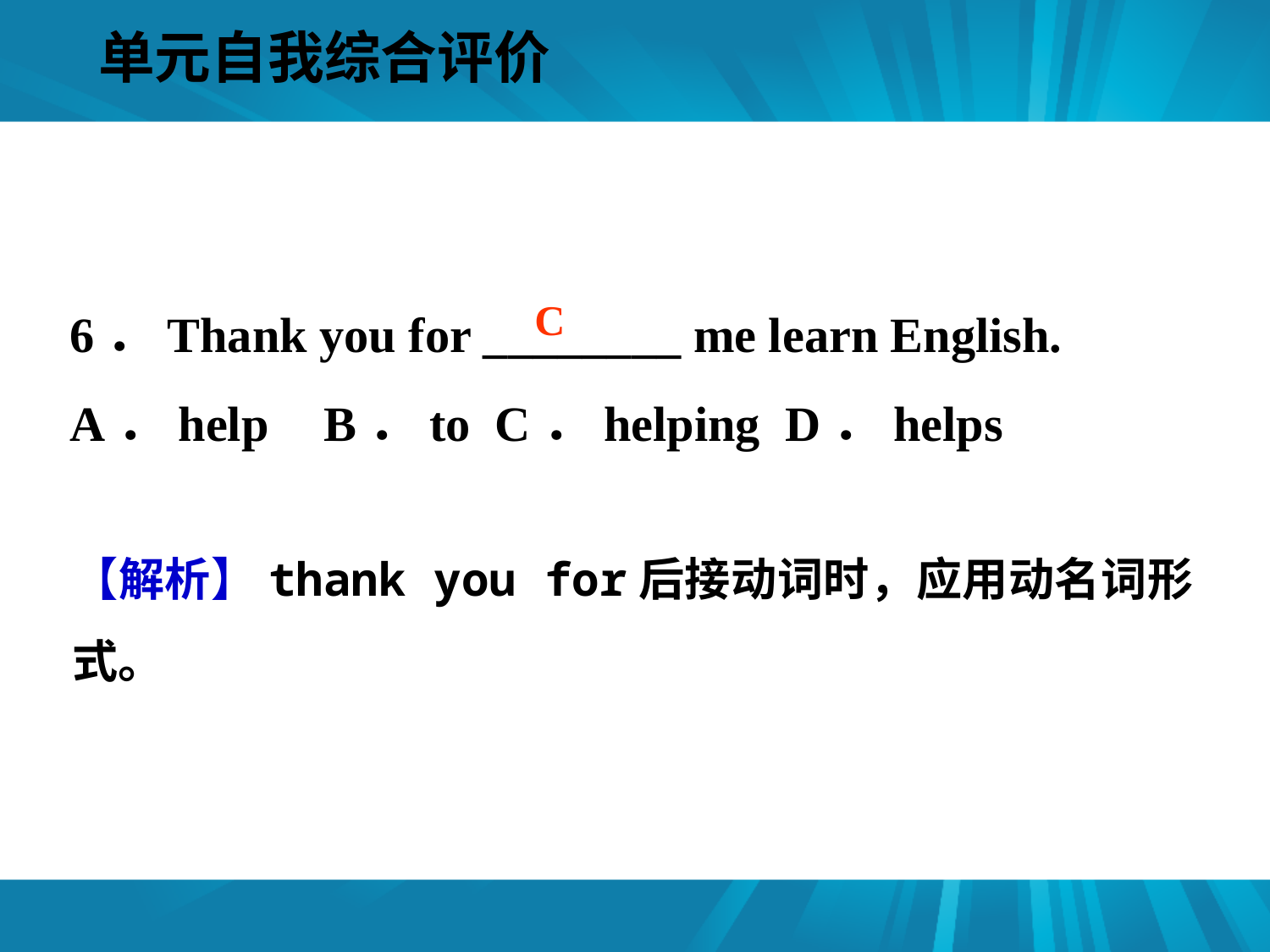

单元自我综合评价
#
6．Thank you for ________ me learn English.
A．help  	B．to  C．helping  D．helps
C
【解析】thank you for后接动词时，应用动名词形式。